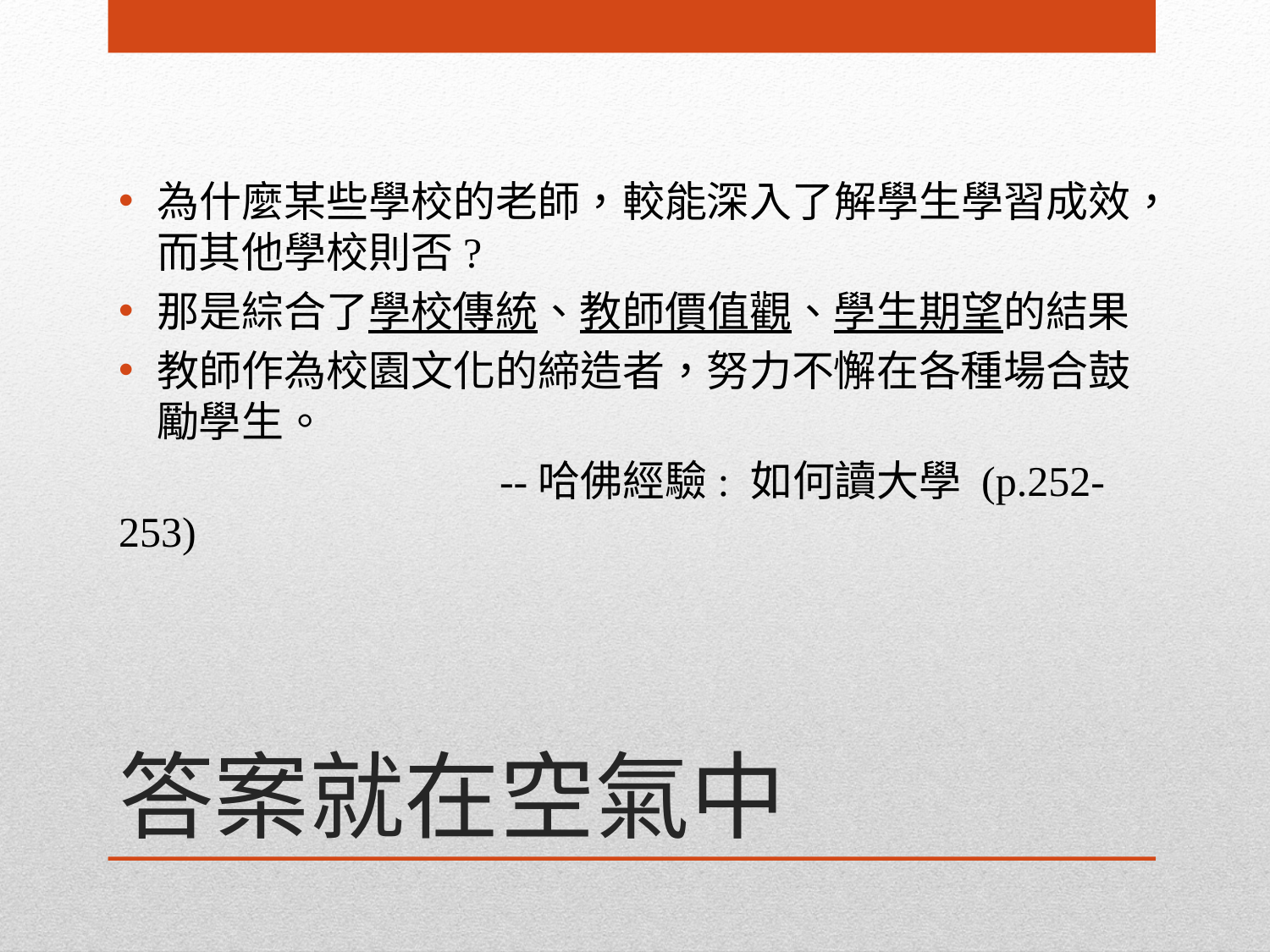

為什麼某些學校的老師，較能深入了解學生學習成效，而其他學校則否?
那是綜合了學校傳統、教師價值觀、學生期望的結果
教師作為校園文化的締造者，努力不懈在各種場合鼓勵學生。
                                    --哈佛經驗: 如何讀大學 (p.252-253)
# 答案就在空氣中